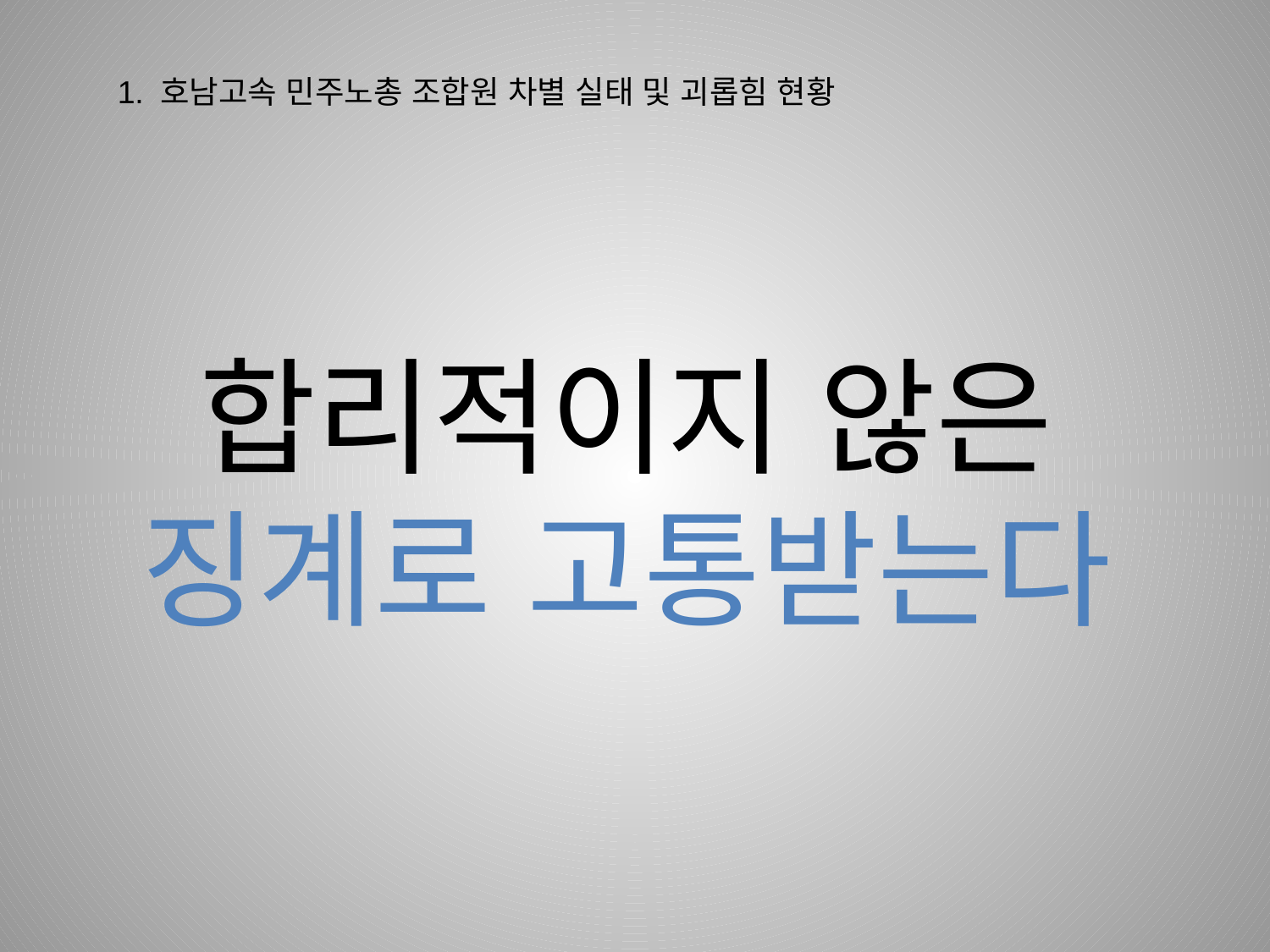

1. 호남고속 민주노총 조합원 차별 실태 및 괴롭힘 현황
# 합리적이지 않은 징계로 고통받는다